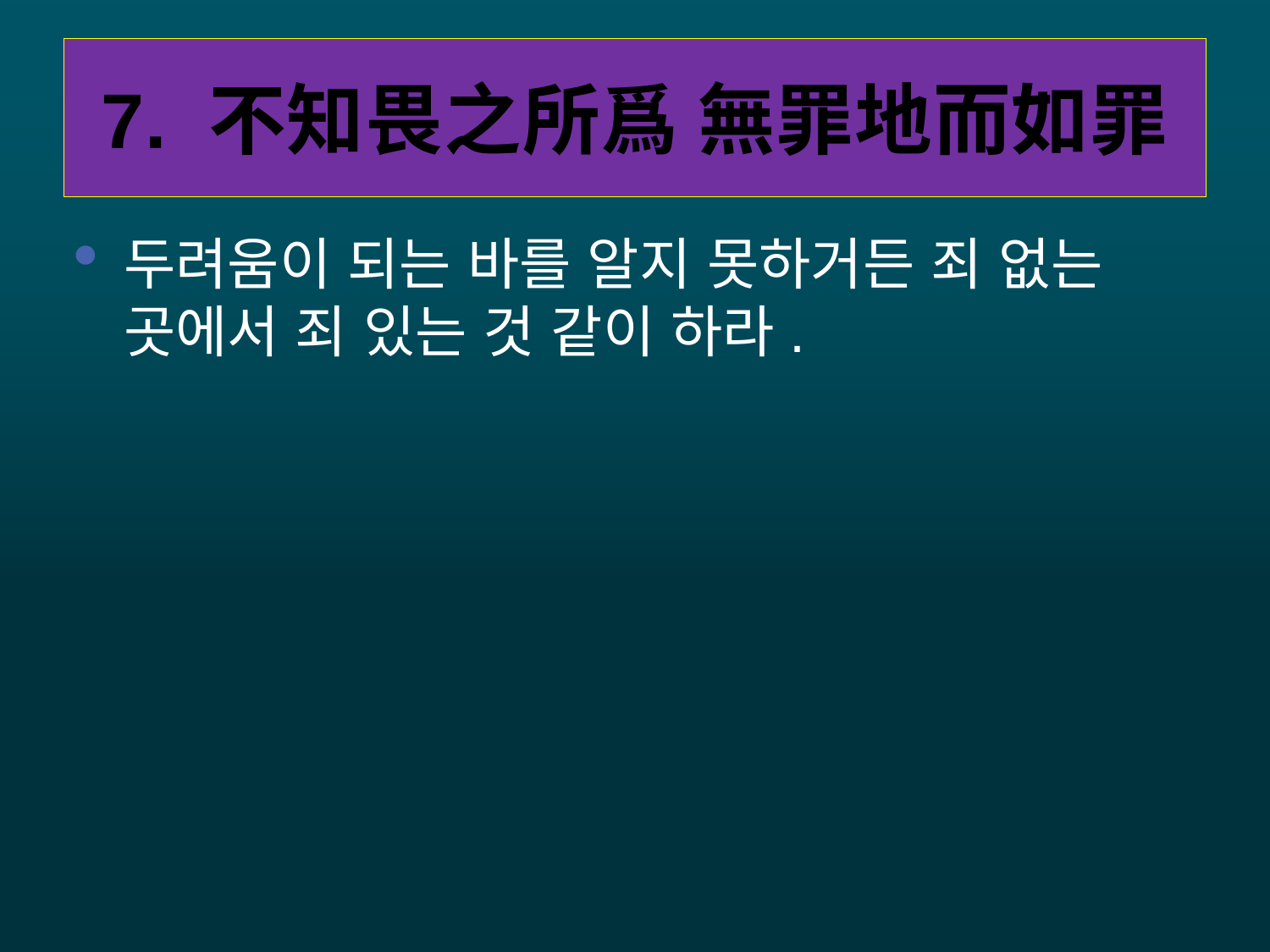

# 7. 不知畏之所爲 無罪地而如罪
두려움이 되는 바를 알지 못하거든 죄 없는 곳에서 죄 있는 것 같이 하라.